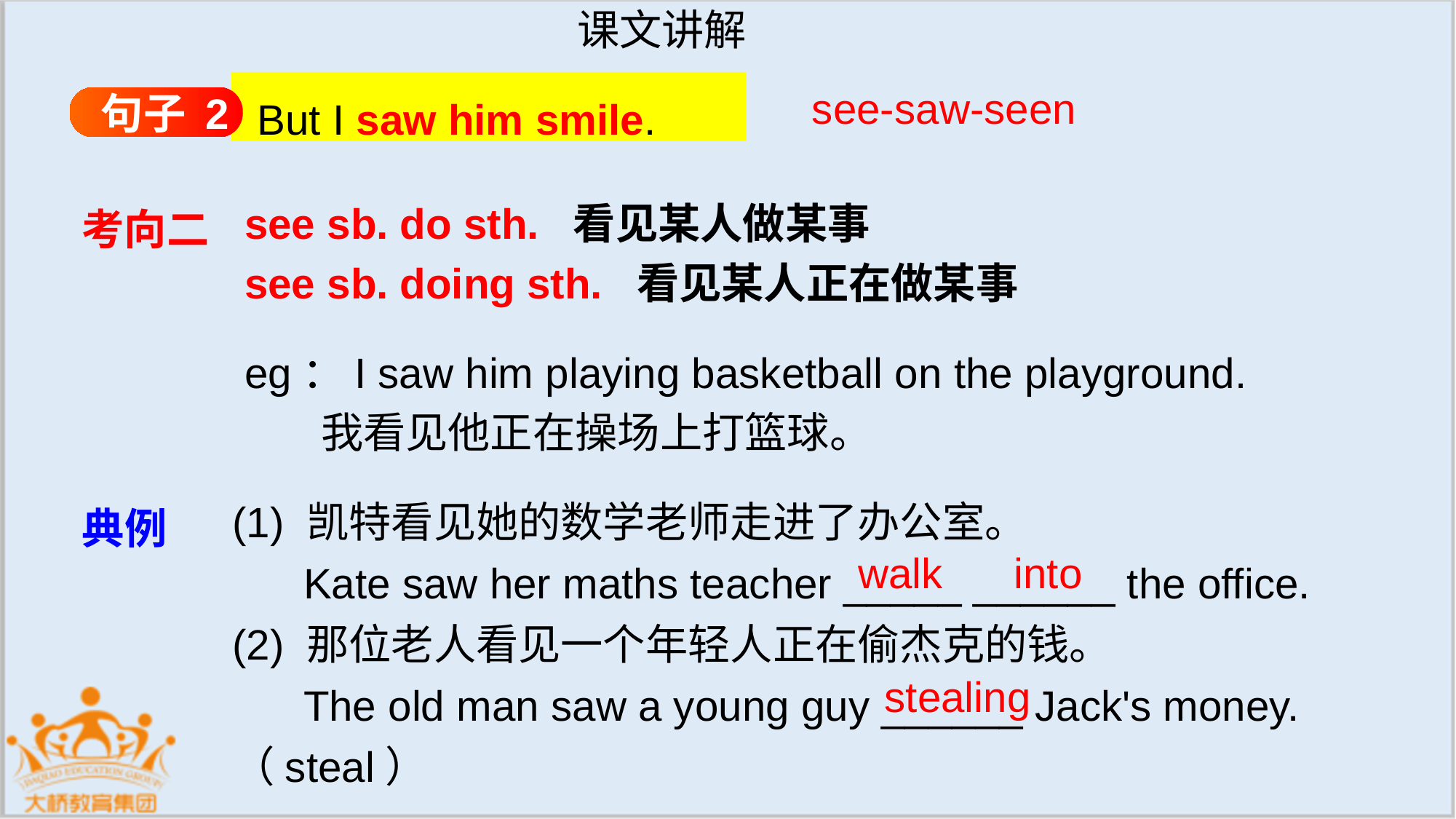

课文讲解

But I saw him smile.
句子 2

see-saw-seen
see sb. do sth.  看见某人做某事
see sb. doing sth.  看见某人正在做某事
eg：I saw him playing basketball on the playground.
       我看见他正在操场上打篮球。
考向二
(1) 凯特看见她的数学老师走进了办公室。
      Kate saw her maths teacher _____ ______ the office.
(2) 那位老人看见一个年轻人正在偷杰克的钱。
      The old man saw a young guy ______ Jack's money.（steal）
典例
walk      into
 stealing